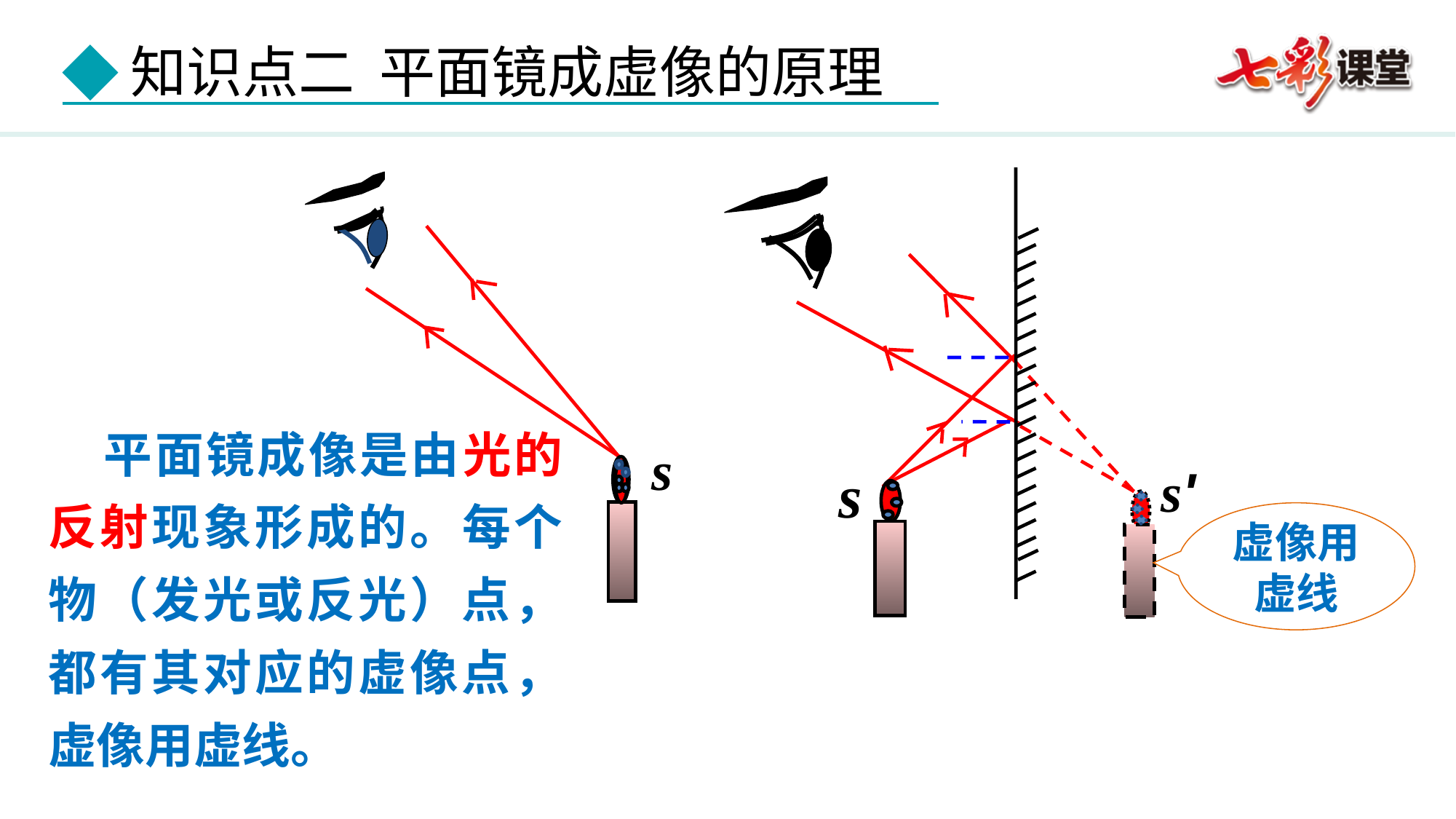

平面镜成像是由光的反射现象形成的。每个物（发光或反光）点，都有其对应的虚像点，虚像用虚线。
s
s
s'

虚像用虚线